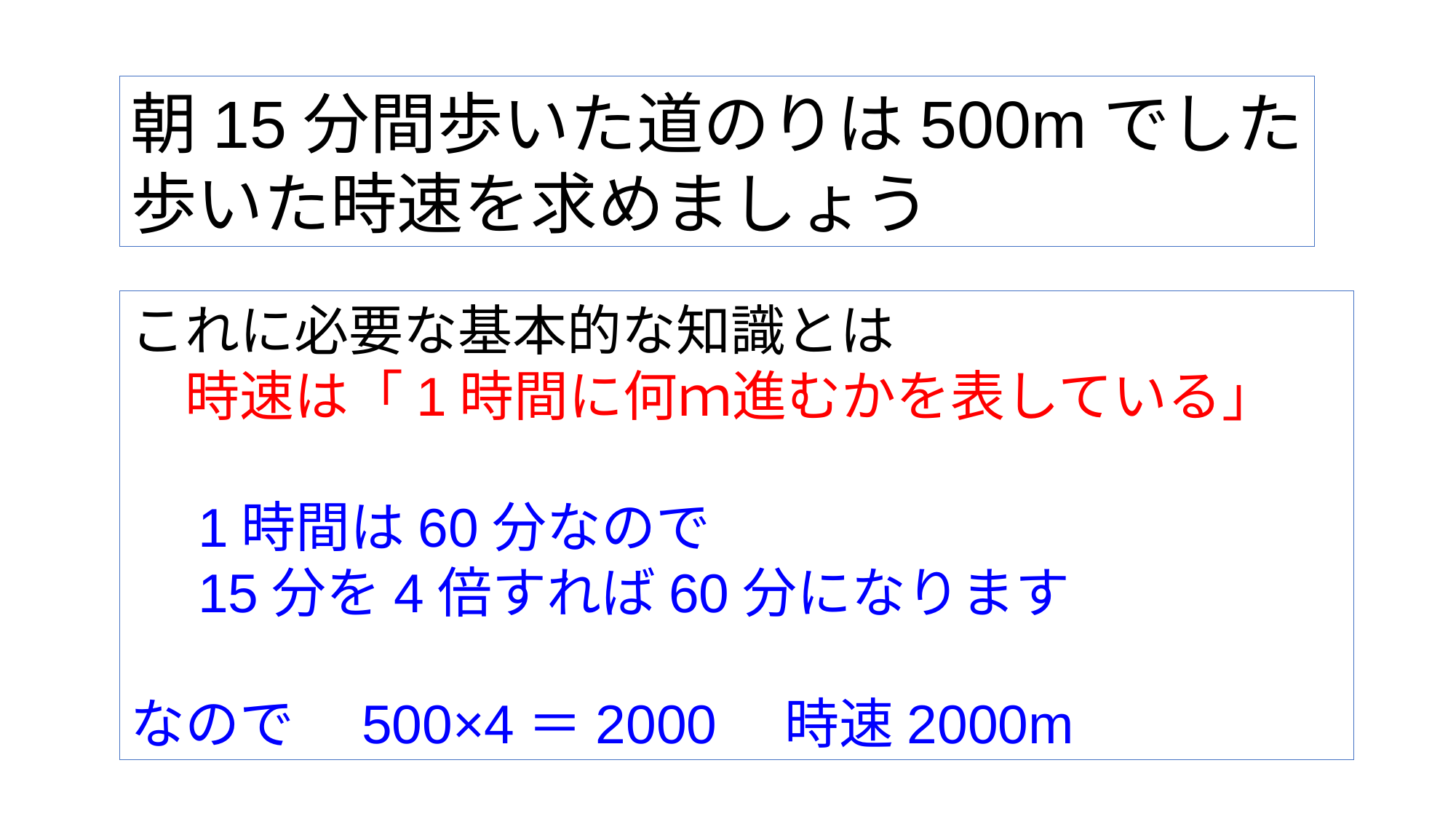

朝15分間歩いた道のりは500mでした
歩いた時速を求めましょう
これに必要な基本的な知識とは
　時速は「1時間に何ｍ進むかを表している」

　1時間は60分なので
　15分を4倍すれば60分になります

なので　500×4＝2000　時速2000m